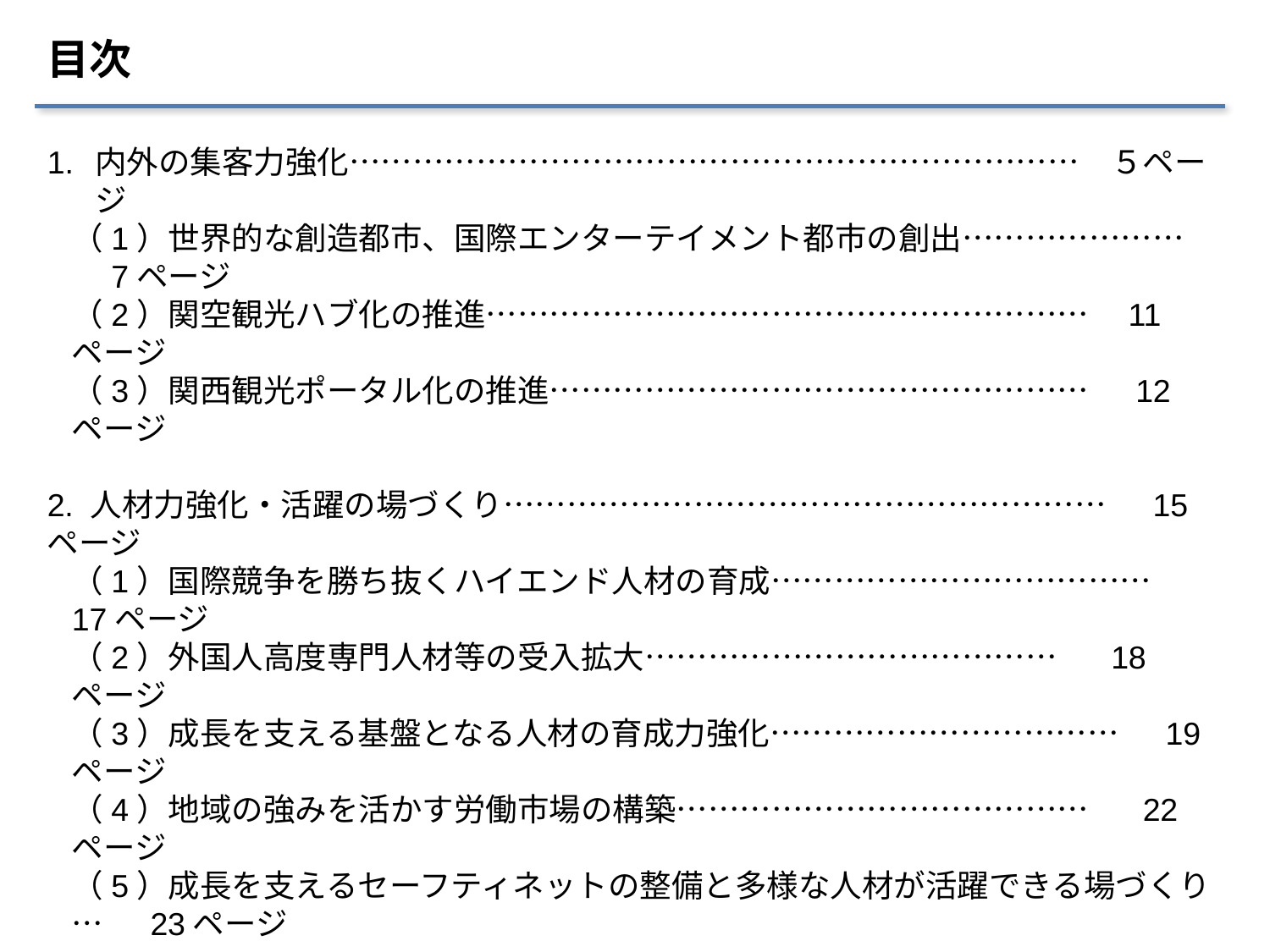

目次
内外の集客力強化……………………………………………………………　５ページ
（1）世界的な創造都市、国際エンターテイメント都市の創出…………………　7ページ
（2）関空観光ハブ化の推進…………………………………………………　11ページ
（3）関西観光ポータル化の推進……………………………………………　 12ページ

2. 人材力強化・活躍の場づくり………………………………………………… 　15ページ
（1）国際競争を勝ち抜くハイエンド人材の育成………………………………　17ページ
（2）外国人高度専門人材等の受入拡大…………………………………　  18ページ
（3）成長を支える基盤となる人材の育成力強化……………………………　 19ページ
（4）地域の強みを活かす労働市場の構築…………………………………  　22ページ
（5）成長を支えるセーフティネットの整備と多様な人材が活躍できる場づくり… 　23ページ

3. 強みを活かす産業・技術の強化………………………………………………  27ページ
　（1）先端技術産業の更なる強化…………………………………………… 　29ページ
　（2）世界市場に打って出る大阪産業・大阪企業への支援…………………  　33ページ
　（3）生活支援型サービス産業・都市型サービス産業の強化………………… 　34ページ
　（4）対内投資促進による国際競争力の強化………………………………  　35ページ
　（5）ハイエンドなものづくりの推進………………………………………………  36ページ
　（6）成長分野に挑戦する企業への支援・経済活動の新陳代謝……………   37ページ